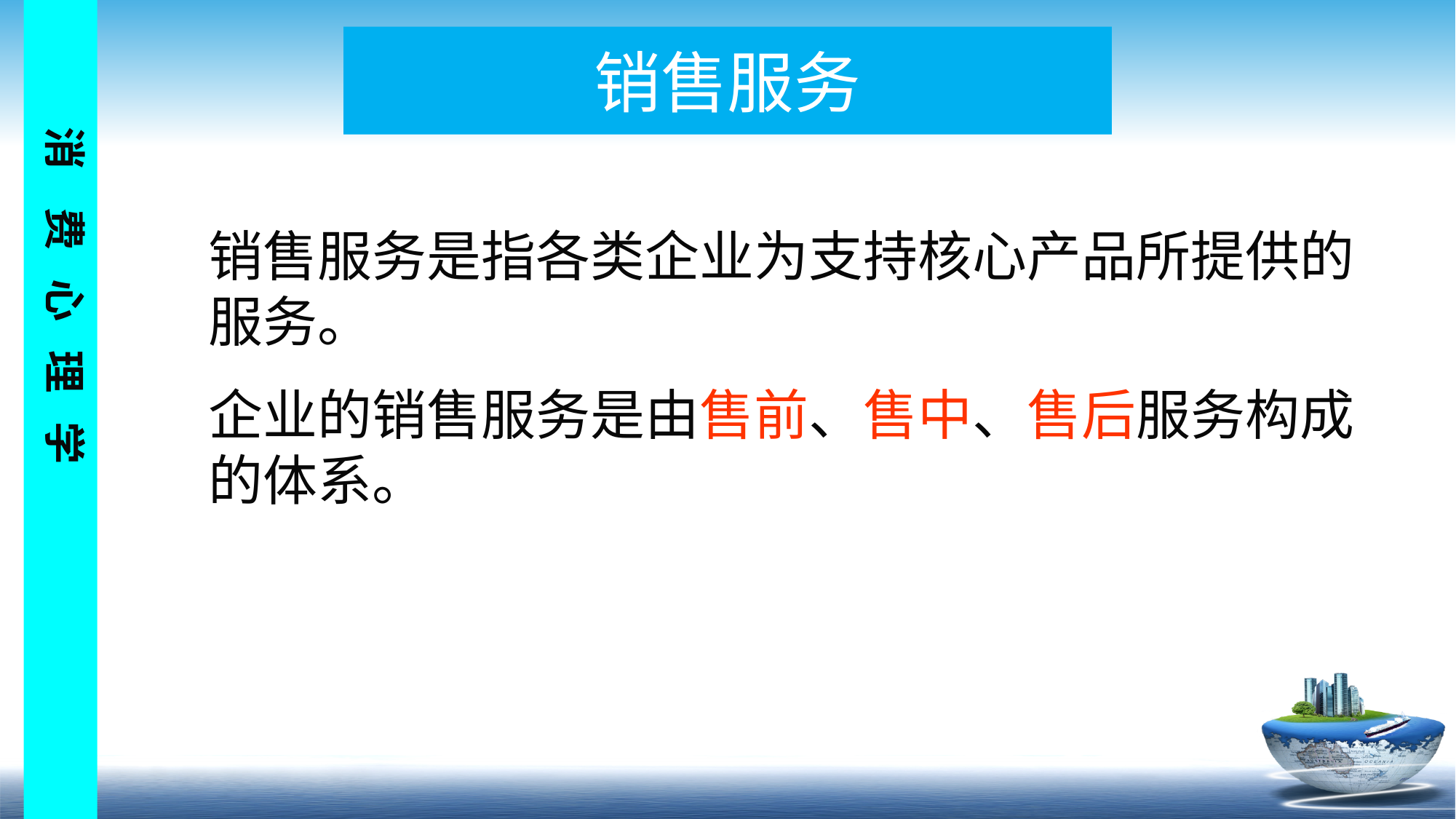

销售服务
销售服务是指各类企业为支持核心产品所提供的服务。
企业的销售服务是由售前、售中、售后服务构成的体系。